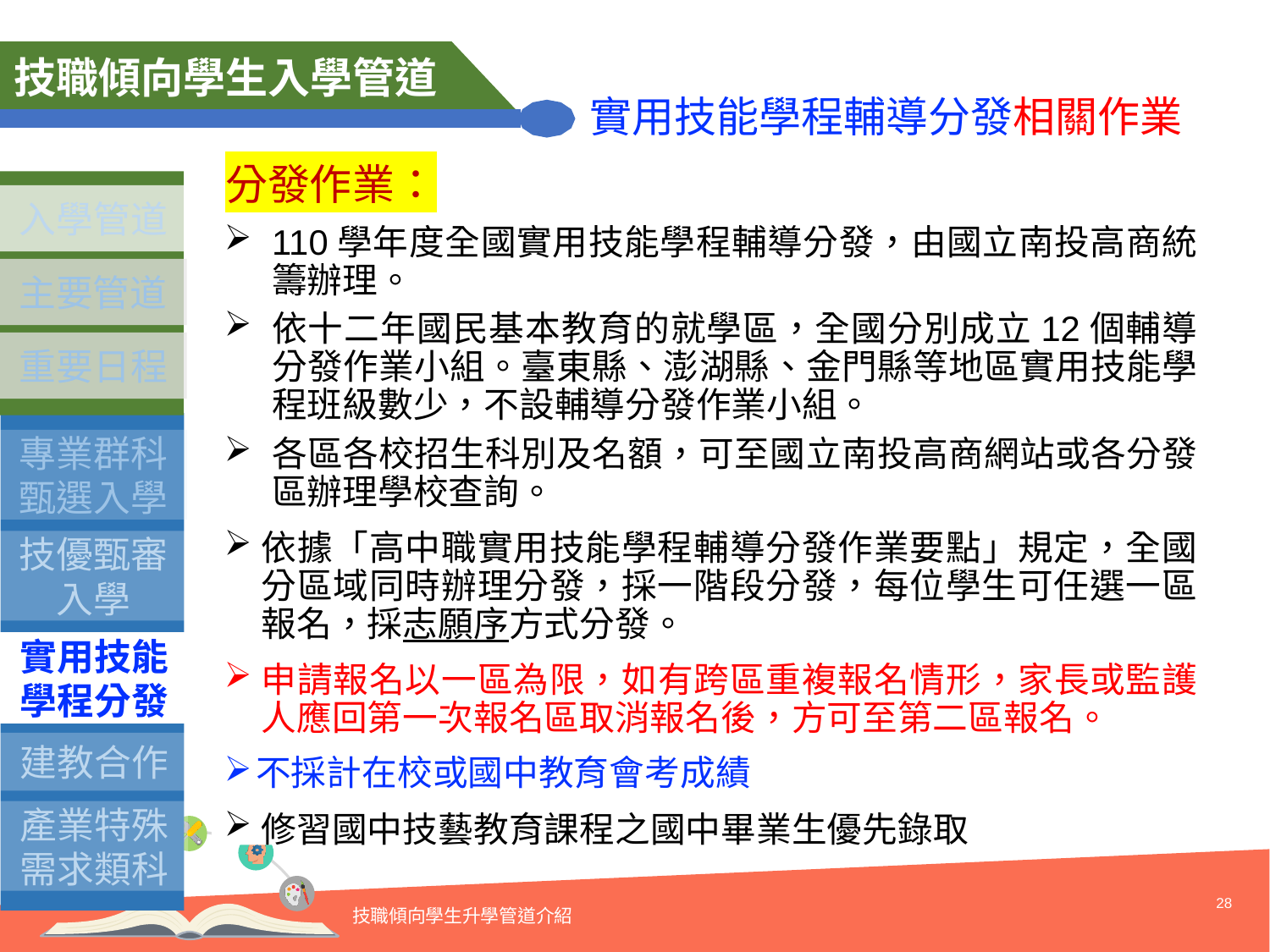

技職傾向學生入學管道

實用技能學程輔導分發相關作業
分發作業：

入學管道
主要管道
重要日程
110學年度全國實用技能學程輔導分發，由國立南投高商統籌辦理。
依十二年國民基本教育的就學區，全國分別成立12個輔導分發作業小組。臺東縣、澎湖縣、金門縣等地區實用技能學程班級數少，不設輔導分發作業小組。
各區各校招生科別及名額，可至國立南投高商網站或各分發區辦理學校查詢。
依據「高中職實用技能學程輔導分發作業要點」規定，全國分區域同時辦理分發，採一階段分發，每位學生可任選一區報名，採志願序方式分發。
申請報名以一區為限，如有跨區重複報名情形，家長或監護人應回第一次報名區取消報名後，方可至第二區報名。
不採計在校或國中教育會考成績
修習國中技藝教育課程之國中畢業生優先錄取

專業群科
甄選入學
實用技能學程分發
建教合作
產業特殊需求類科
技優甄審入學
28